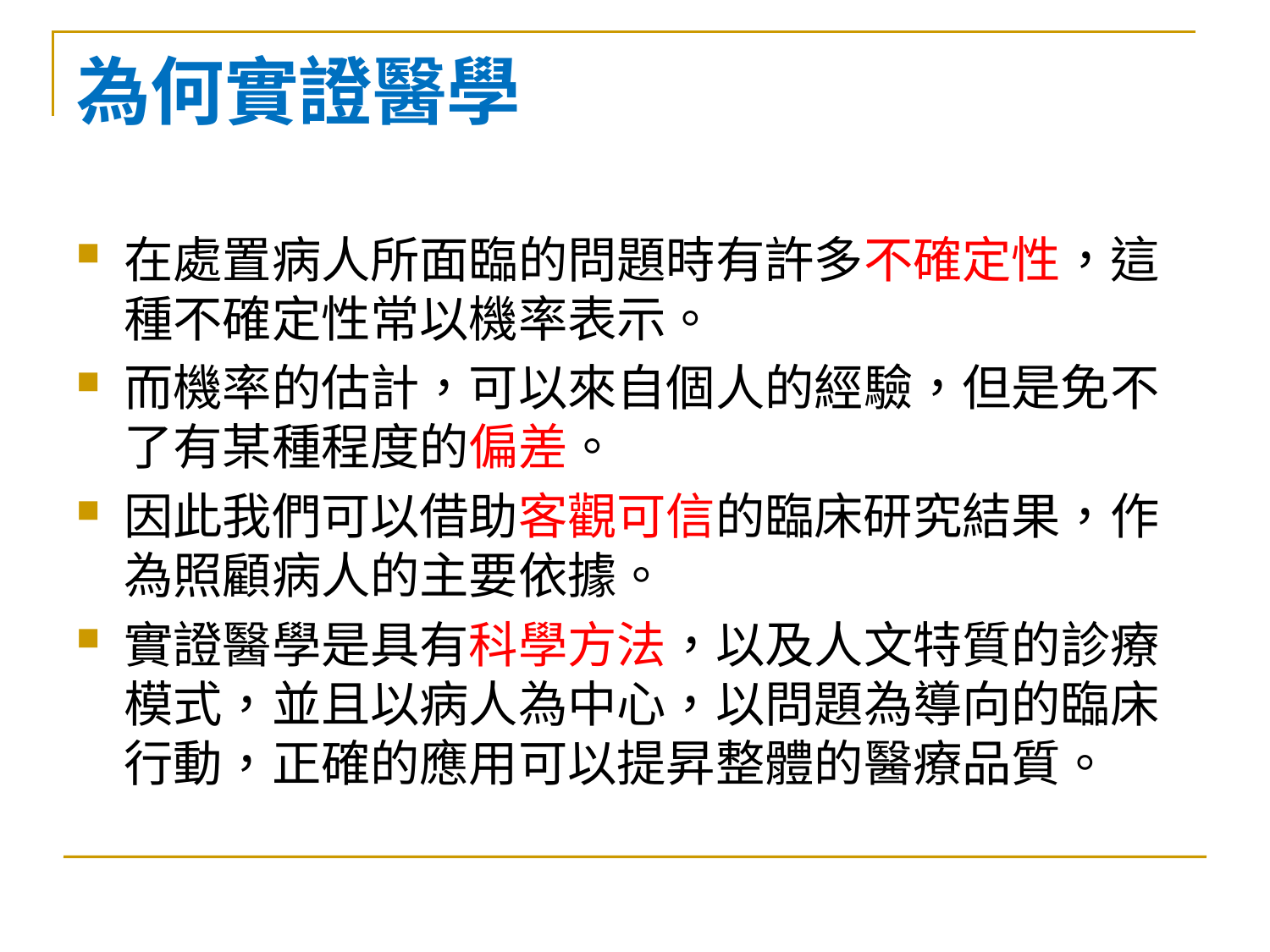

# 為何實證醫學
在處置病人所面臨的問題時有許多不確定性，這種不確定性常以機率表示。
而機率的估計，可以來自個人的經驗，但是免不了有某種程度的偏差。
因此我們可以借助客觀可信的臨床研究結果，作為照顧病人的主要依據。
實證醫學是具有科學方法，以及人文特質的診療模式，並且以病人為中心，以問題為導向的臨床行動，正確的應用可以提昇整體的醫療品質。